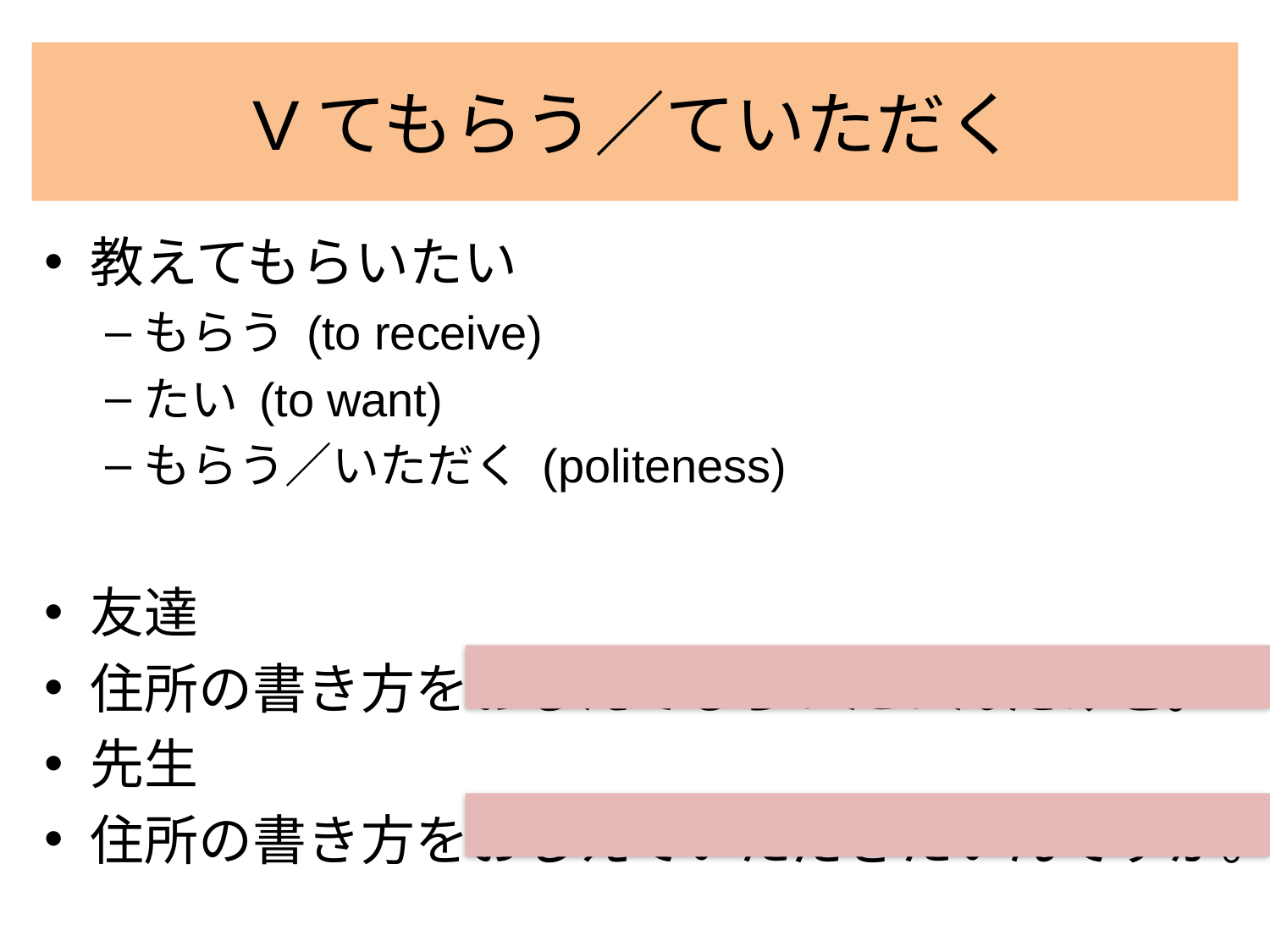

# Vてもらう／ていただく
教えてもらいたい
もらう (to receive)
たい (to want)
もらう／いただく (politeness)

友達
住所の書き方をおしえてもらいたいんだけど。
先生
住所の書き方をおしえていただきたいんですが。